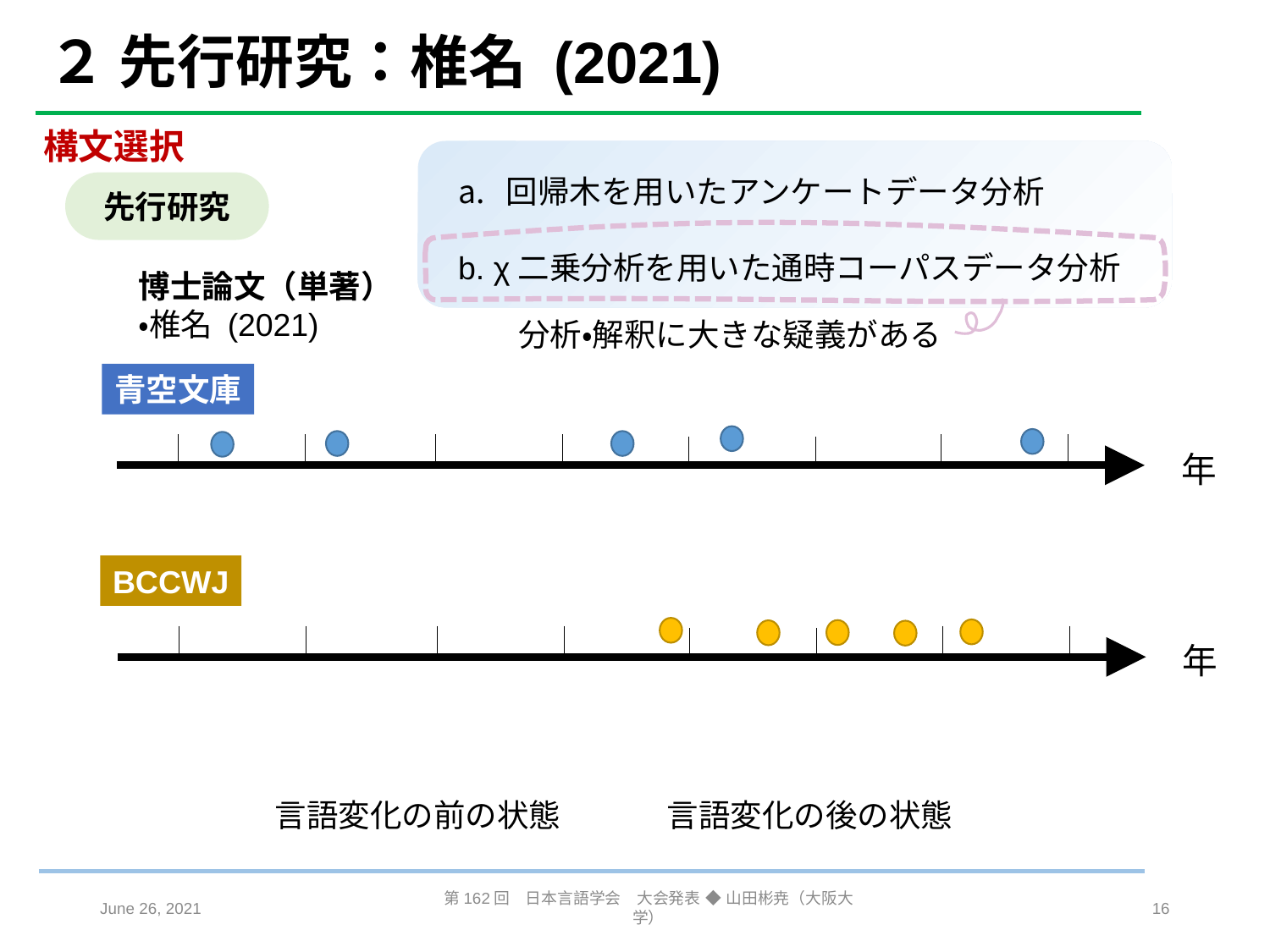

# ２ 先行研究：椎名 (2021)
構文選択

回帰木を用いたアンケートデータ分析

b. χ二乗分析を用いた通時コーパスデータ分析
先行研究

博士論文（単著）
・椎名 (2021)

　分析・解釈に大きな疑義がある
青空文庫
年

BCCWJ
年

言語変化の前の状態
言語変化の後の状態
June 26, 2021
第162回　日本言語学会　大会発表 ◆ 山田彬尭（大阪大学）
16